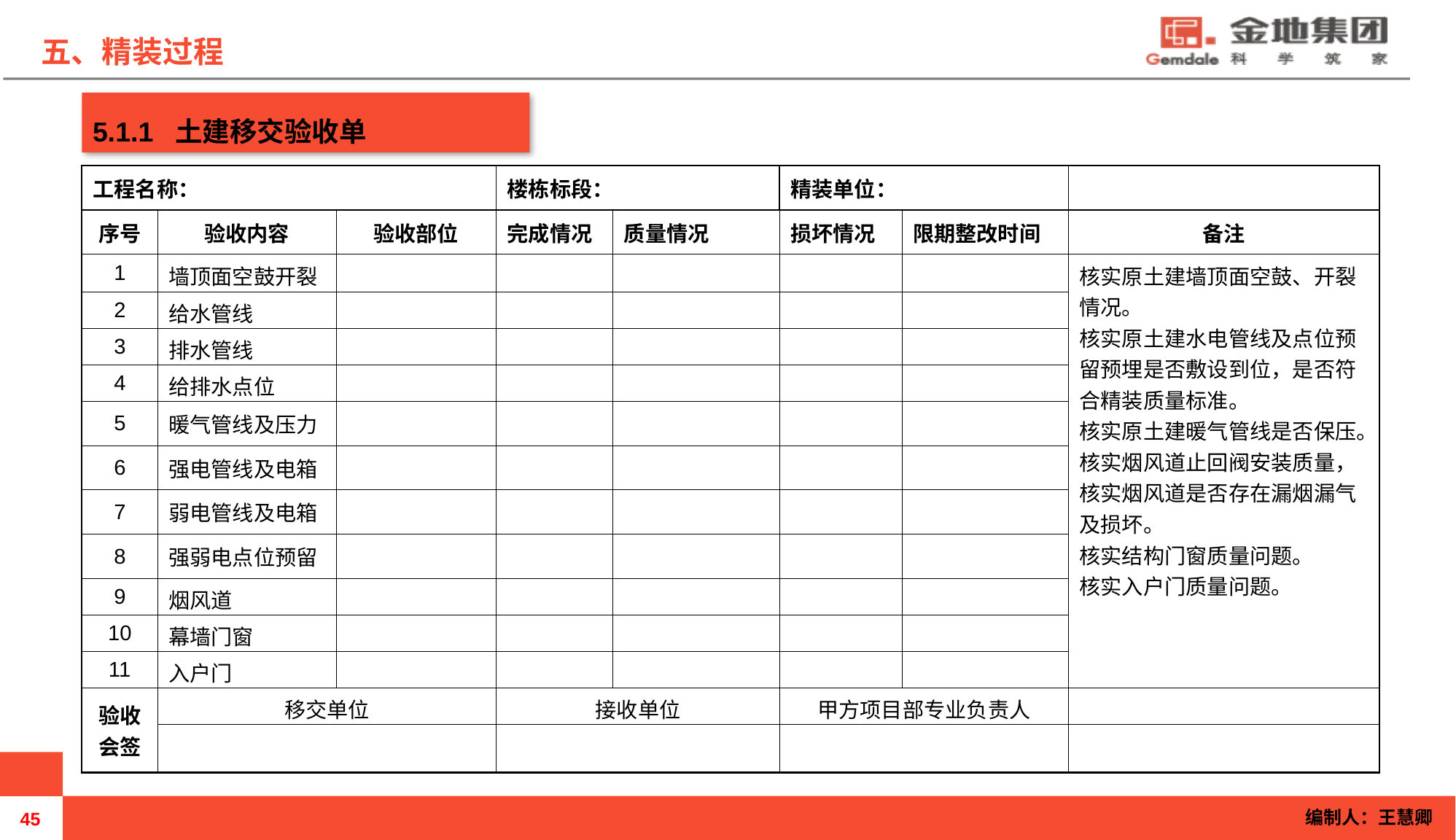

五、精装过程
5.1.1  土建移交验收单
| 工程名称： |  |  | 楼栋标段： |  | 精装单位： |  |  |
| --- | --- | --- | --- | --- | --- | --- | --- |
| 序号 | 验收内容 | 验收部位 | 完成情况 | 质量情况 | 损坏情况 | 限期整改时间 | 备注 |
| 1 | 墙顶面空鼓开裂 |  |  |  |  |  | 核实原土建墙顶面空鼓、开裂情况。 核实原土建水电管线及点位预留预埋是否敷设到位，是否符合精装质量标准。 核实原土建暖气管线是否保压。 核实烟风道止回阀安装质量，核实烟风道是否存在漏烟漏气及损坏。 核实结构门窗质量问题。 核实入户门质量问题。 |
| 2 | 给水管线 |  |  |  |  |  |  |
| 3 | 排水管线 |  |  |  |  |  |  |
| 4 | 给排水点位 |  |  |  |  |  |  |
| 5 | 暖气管线及压力 |  |  |  |  |  |  |
| 6 | 强电管线及电箱 |  |  |  |  |  |  |
| 7 | 弱电管线及电箱 |  |  |  |  |  |  |
| 8 | 强弱电点位预留 |  |  |  |  |  |  |
| 9 | 烟风道 |  |  |  |  |  |  |
| 10 | 幕墙门窗 |  |  |  |  |  |  |
| 11 | 入户门 |  |  |  |  |  |  |
| 验收 会签 | 移交单位 |  | 接收单位 |  | 甲方项目部专业负责人 |  |  |
|  |  |  |  |  |  |  |  |
编制人：王慧卿